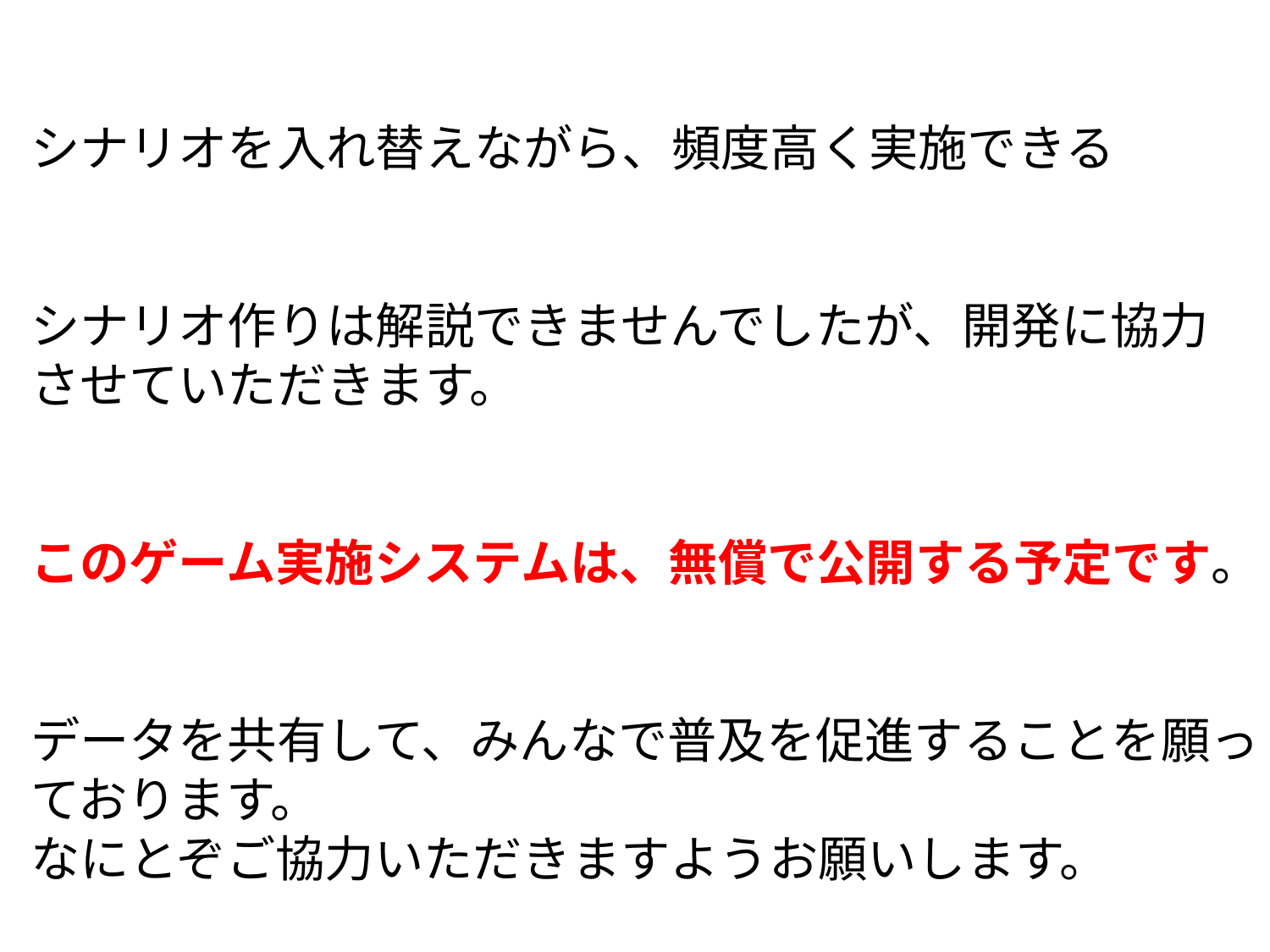

シナリオを入れ替えながら、頻度高く実施できる

シナリオ作りは解説できませんでしたが、開発に協力させていただきます。

このゲーム実施システムは、無償で公開する予定です。

データを共有して、みんなで普及を促進することを願っております。
なにとぞご協力いただきますようお願いします。